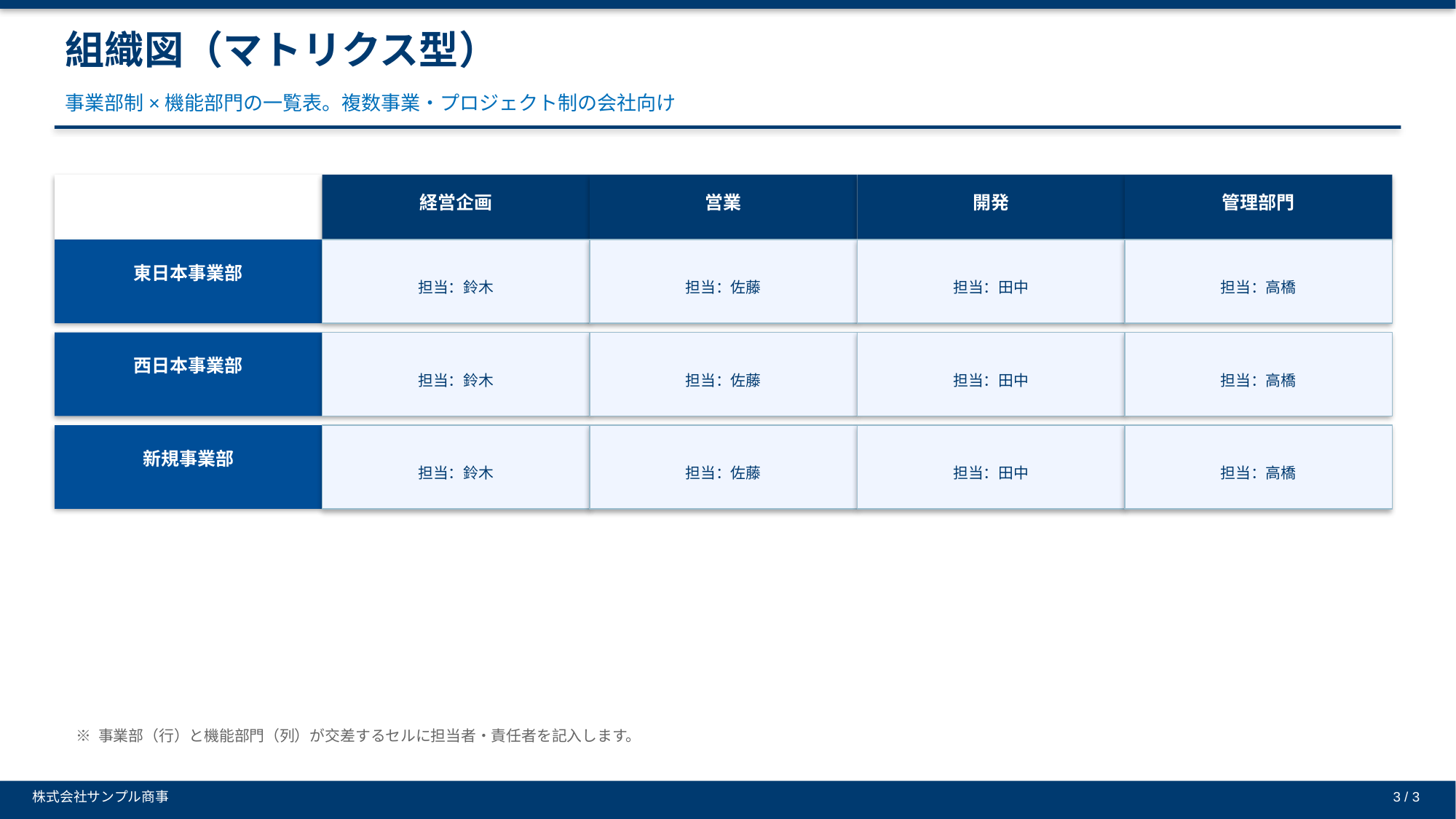

組織図（マトリクス型）
事業部制×機能部門の一覧表。複数事業・プロジェクト制の会社向け

経営企画
営業
開発
管理部門

東日本事業部
担当：鈴木
担当：佐藤
担当：田中
担当：高橋

西日本事業部
担当：鈴木
担当：佐藤
担当：田中
担当：高橋

新規事業部
担当：鈴木
担当：佐藤
担当：田中
担当：高橋
※ 事業部（行）と機能部門（列）が交差するセルに担当者・責任者を記入します。

株式会社サンプル商事
3 / 3